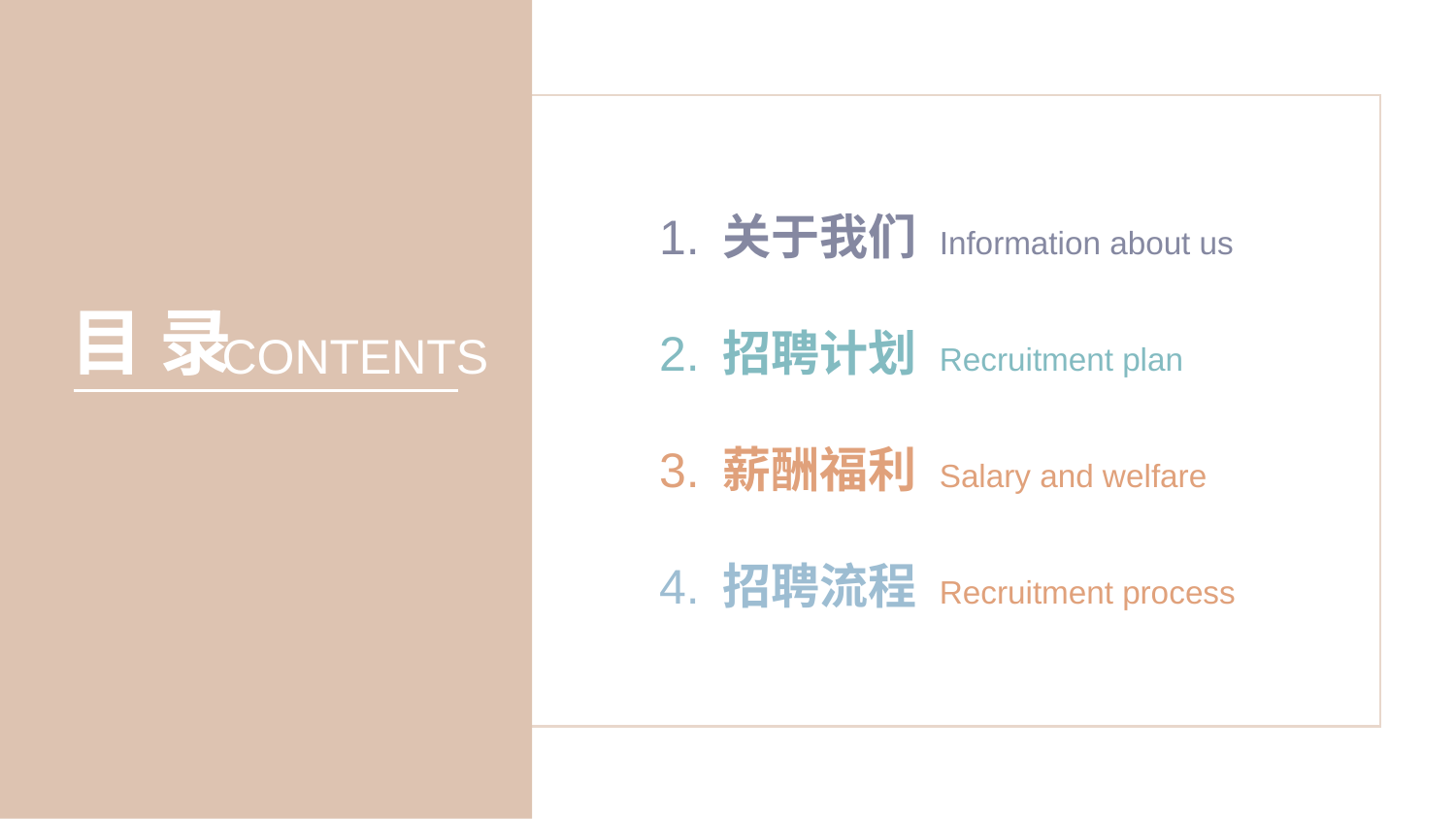

关于我们 Information about us

 招聘计划 Recruitment plan

 薪酬福利 Salary and welfare

 招聘流程 Recruitment process
目 录
CONTENTS